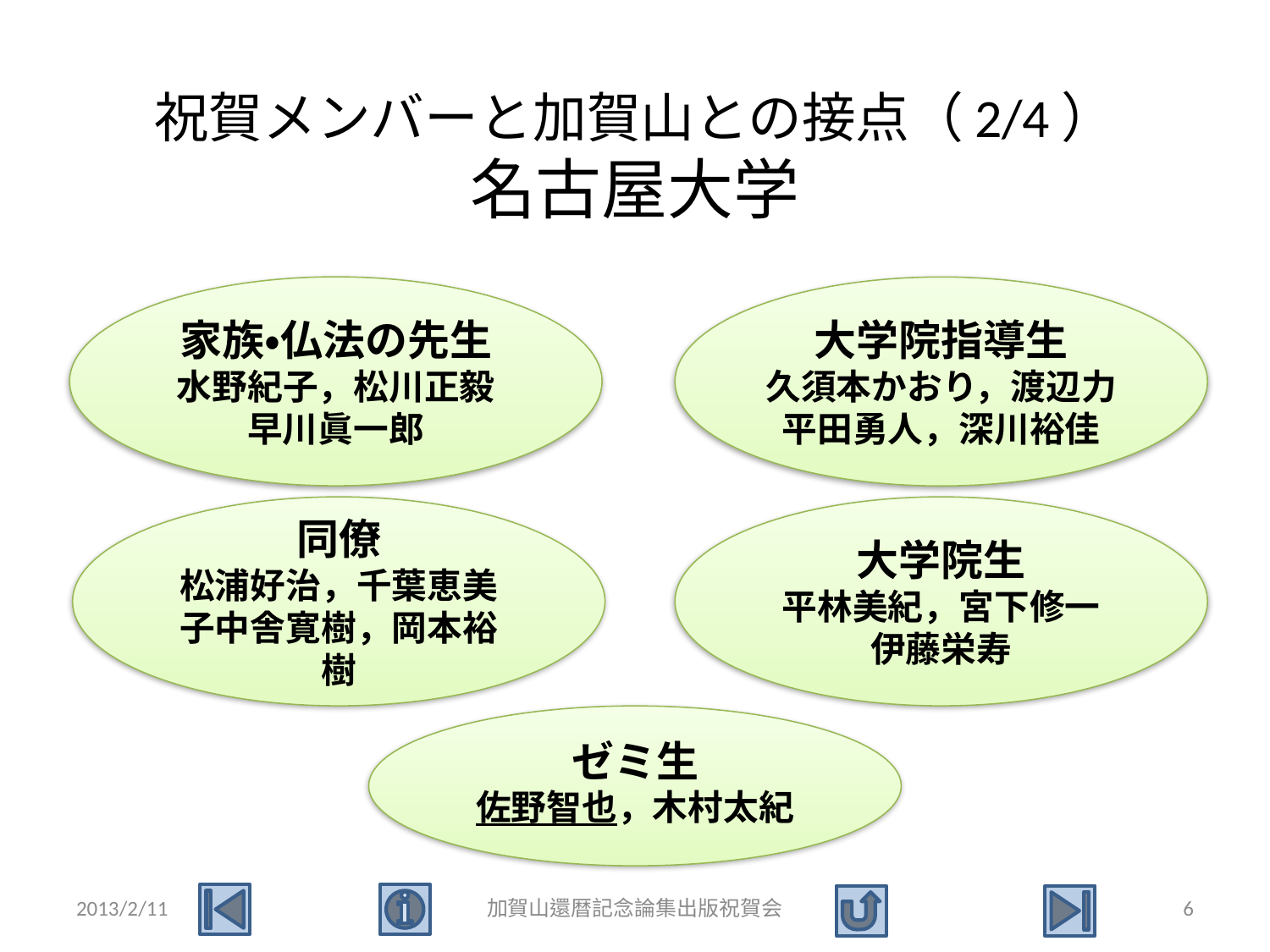

# 祝賀メンバーと加賀山との接点（2/4） 名古屋大学
家族・仏法の先生
水野紀子，松川正毅
早川眞一郎
大学院指導生
久須本かおり，渡辺力平田勇人，深川裕佳
同僚
松浦好治，千葉恵美子中舎寛樹，岡本裕樹
大学院生
平林美紀，宮下修一
伊藤栄寿
ゼミ生
佐野智也，木村太紀
2013/2/11
加賀山還暦記念論集出版祝賀会
6